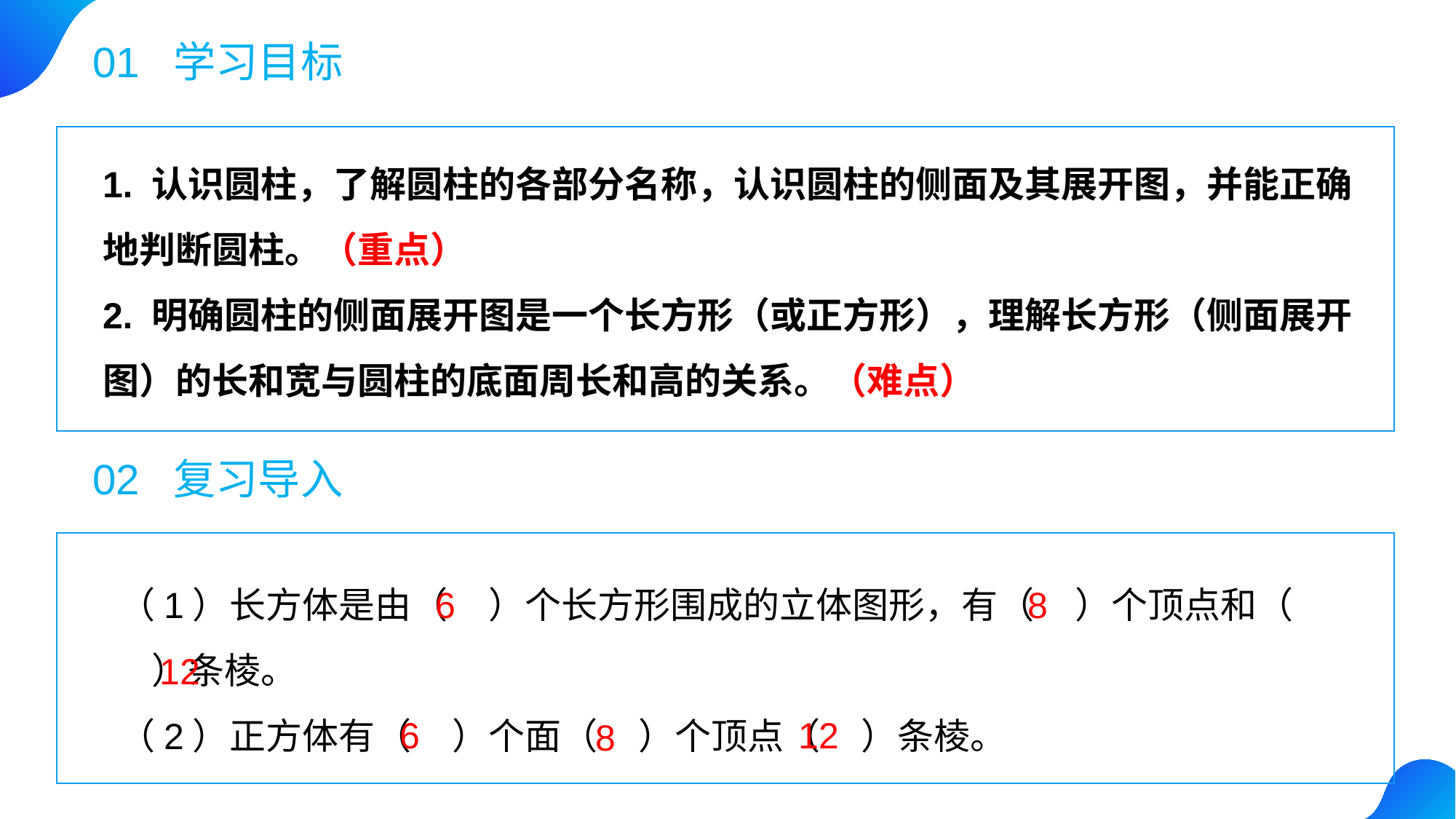

01  学习目标

1. 认识圆柱，了解圆柱的各部分名称，认识圆柱的侧面及其展开图，并能正确地判断圆柱。（重点）
2. 明确圆柱的侧面展开图是一个长方形（或正方形），理解长方形（侧面展开图）的长和宽与圆柱的底面周长和高的关系。（难点）
02  复习导入

6
8
（1）长方体是由（     ）个长方形围成的立体图形，有（     ）个顶点和（      ）条棱。
（2）正方体有（     ）个面（     ）个顶点（     ）条棱。
12
6
12
8